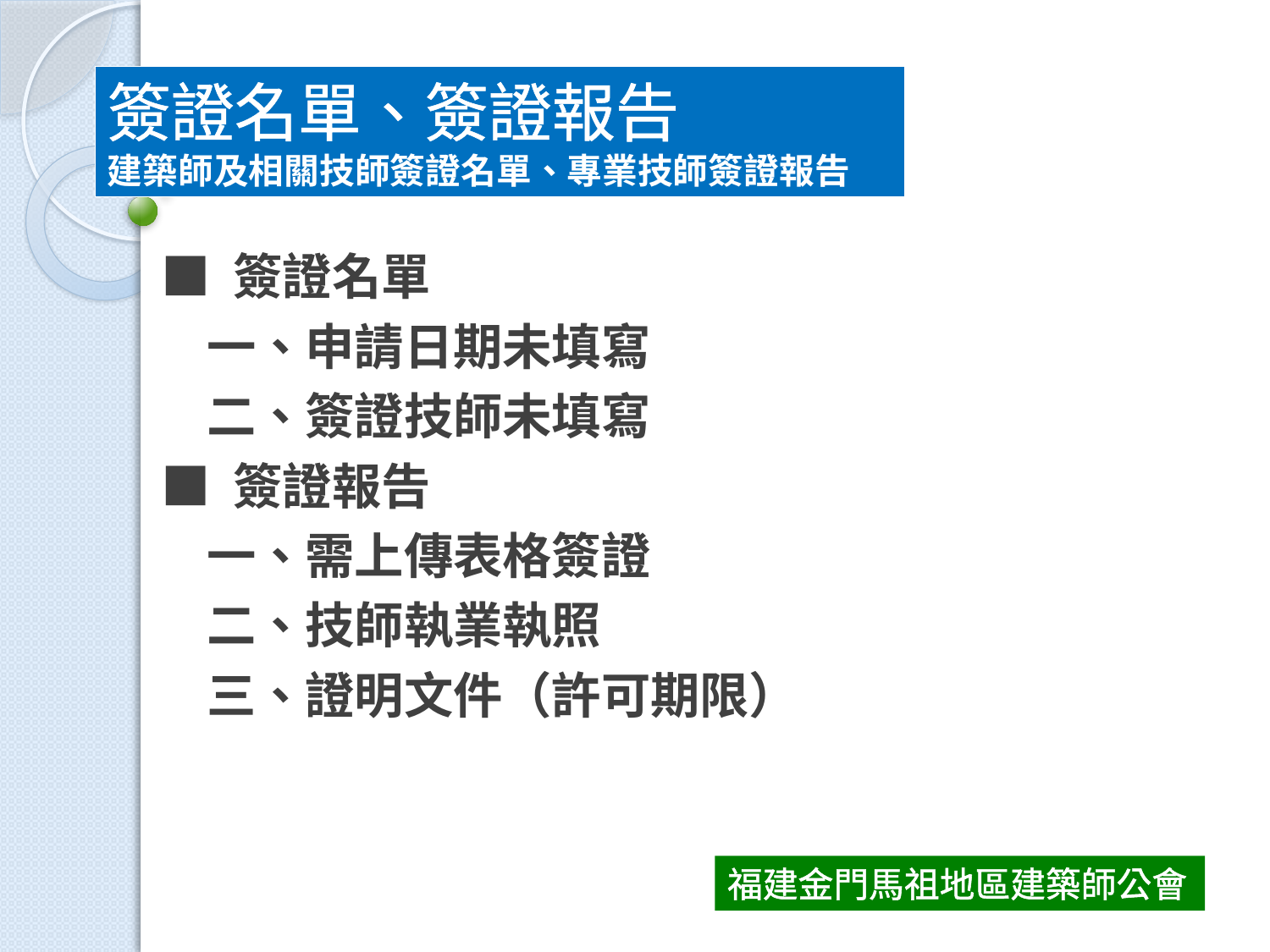

簽證名單、簽證報告
建築師及相關技師簽證名單、專業技師簽證報告
■ 簽證名單
   一、申請日期未填寫
   二、簽證技師未填寫
■ 簽證報告
   一、需上傳表格簽證
   二、技師執業執照
   三、證明文件（許可期限）

福建金門馬祖地區建築師公會